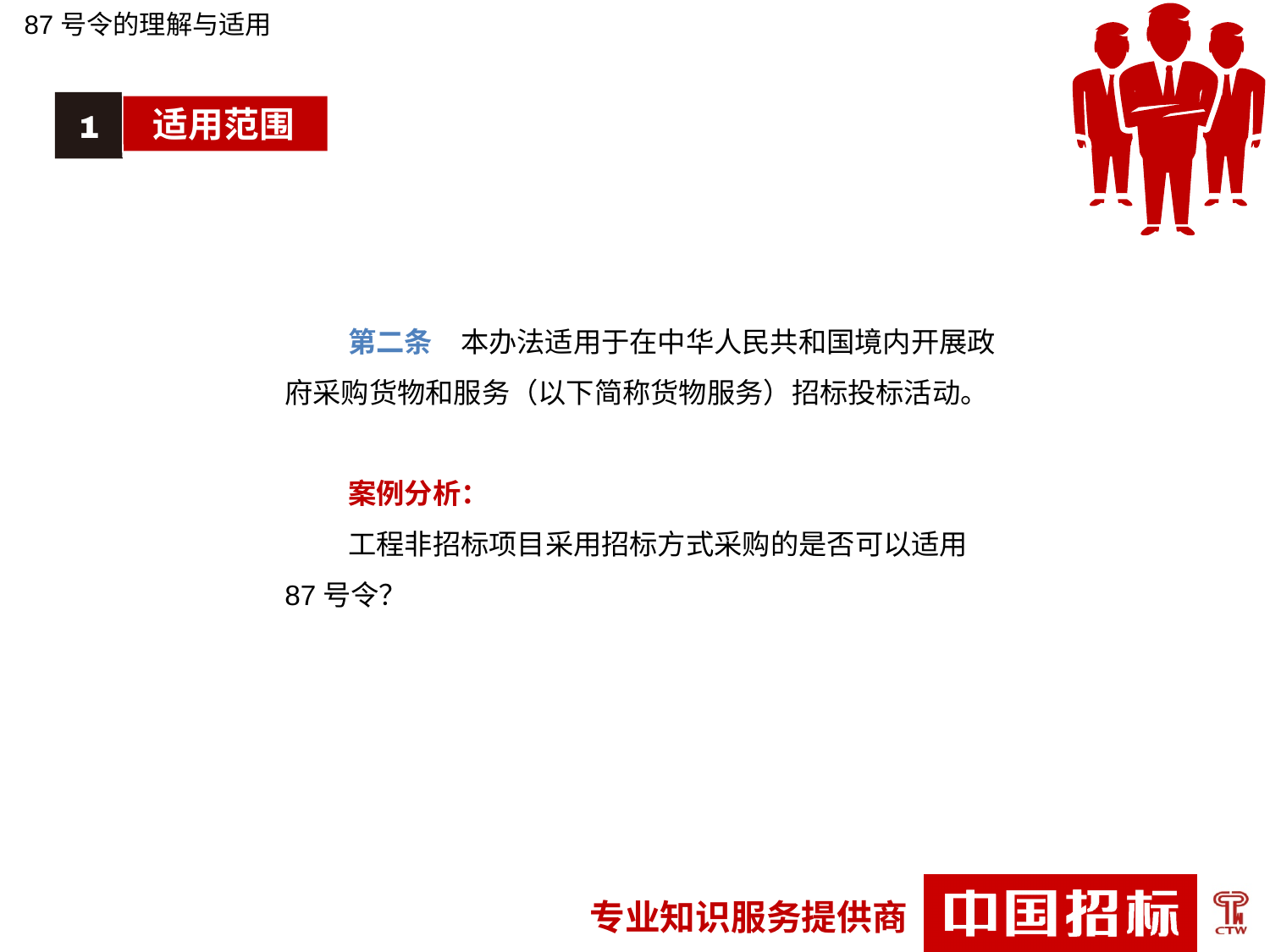

87号令的理解与适用

1
适用范围
第二条　本办法适用于在中华人民共和国境内开展政府采购货物和服务（以下简称货物服务）招标投标活动。

案例分析：
工程非招标项目采用招标方式采购的是否可以适用87号令？